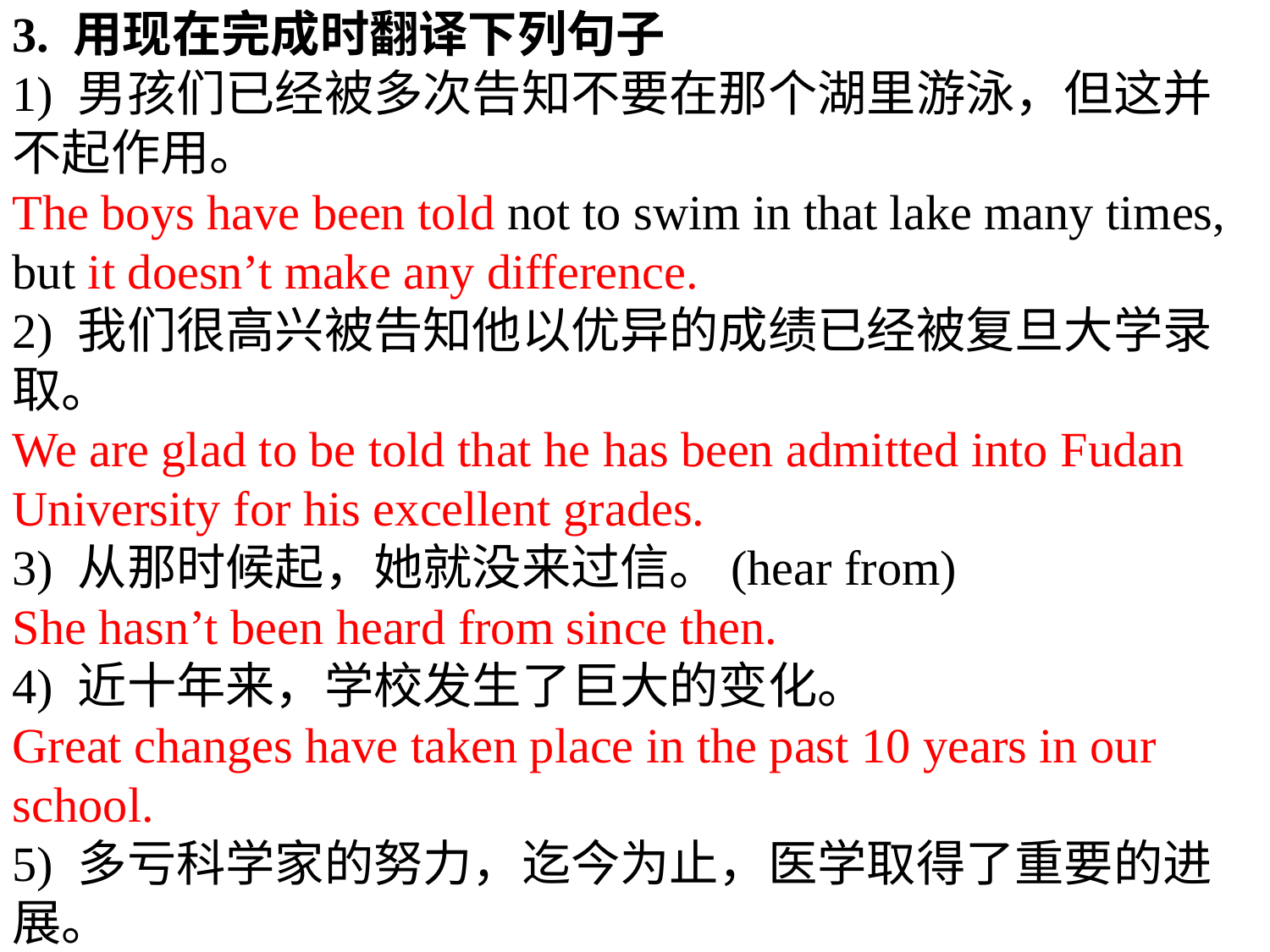

3. 用现在完成时翻译下列句子
1) 男孩们已经被多次告知不要在那个湖里游泳，但这并不起作用。
The boys have been told not to swim in that lake many times, but it doesn’t make any difference.
2) 我们很高兴被告知他以优异的成绩已经被复旦大学录取。
We are glad to be told that he has been admitted into Fudan University for his excellent grades.
3) 从那时候起，她就没来过信。(hear from)
She hasn’t been heard from since then.
4) 近十年来，学校发生了巨大的变化。
Great changes have taken place in the past 10 years in our school.
5) 多亏科学家的努力，迄今为止，医学取得了重要的进展。
Thanks to the scientists’ efforts, important advances have been made in medicine so far.